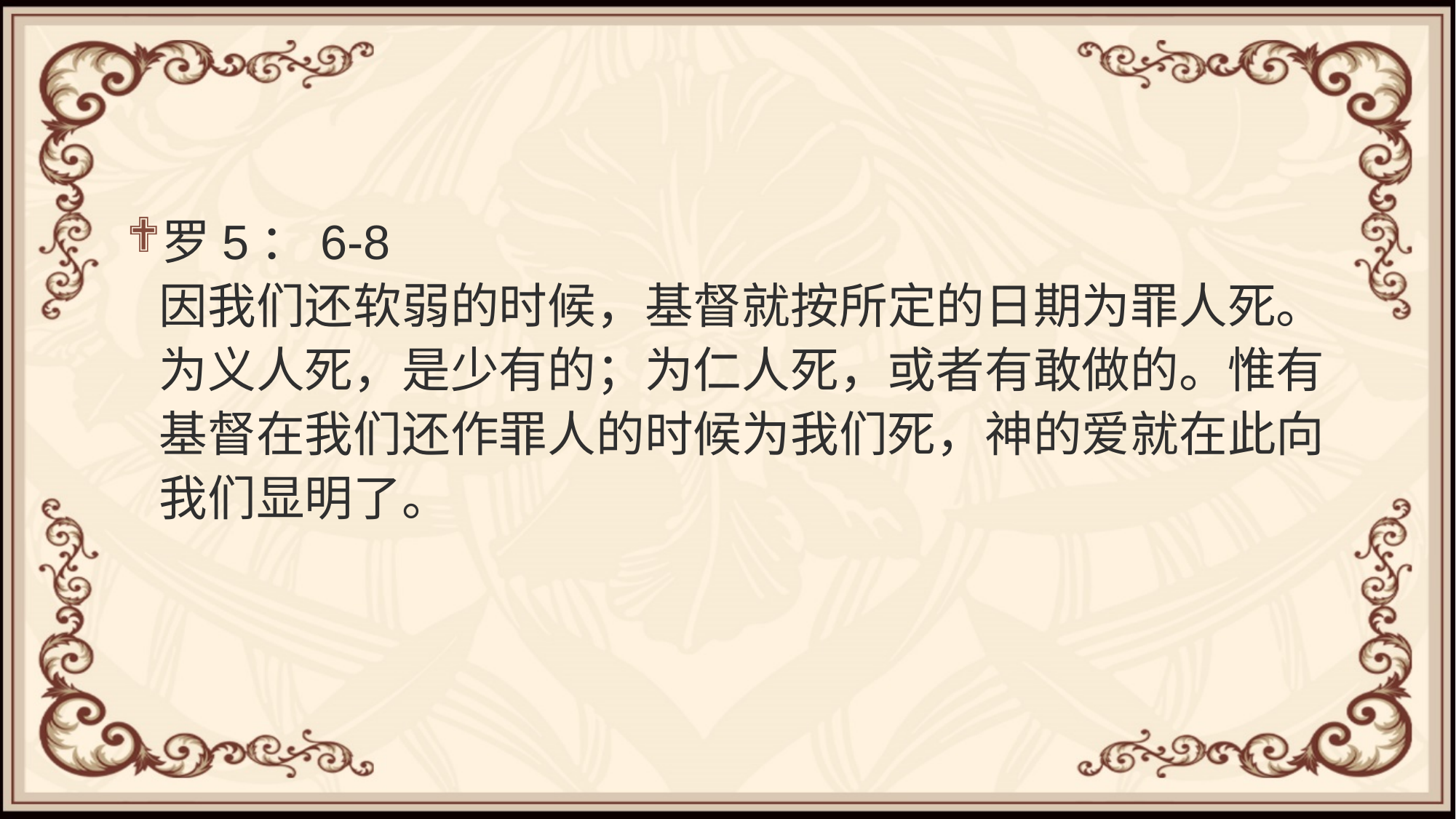

#
罗5：6-8
因我们还软弱的时候，基督就按所定的日期为罪人死。为义人死，是少有的；为仁人死，或者有敢做的。惟有基督在我们还作罪人的时候为我们死，神的爱就在此向我们显明了。